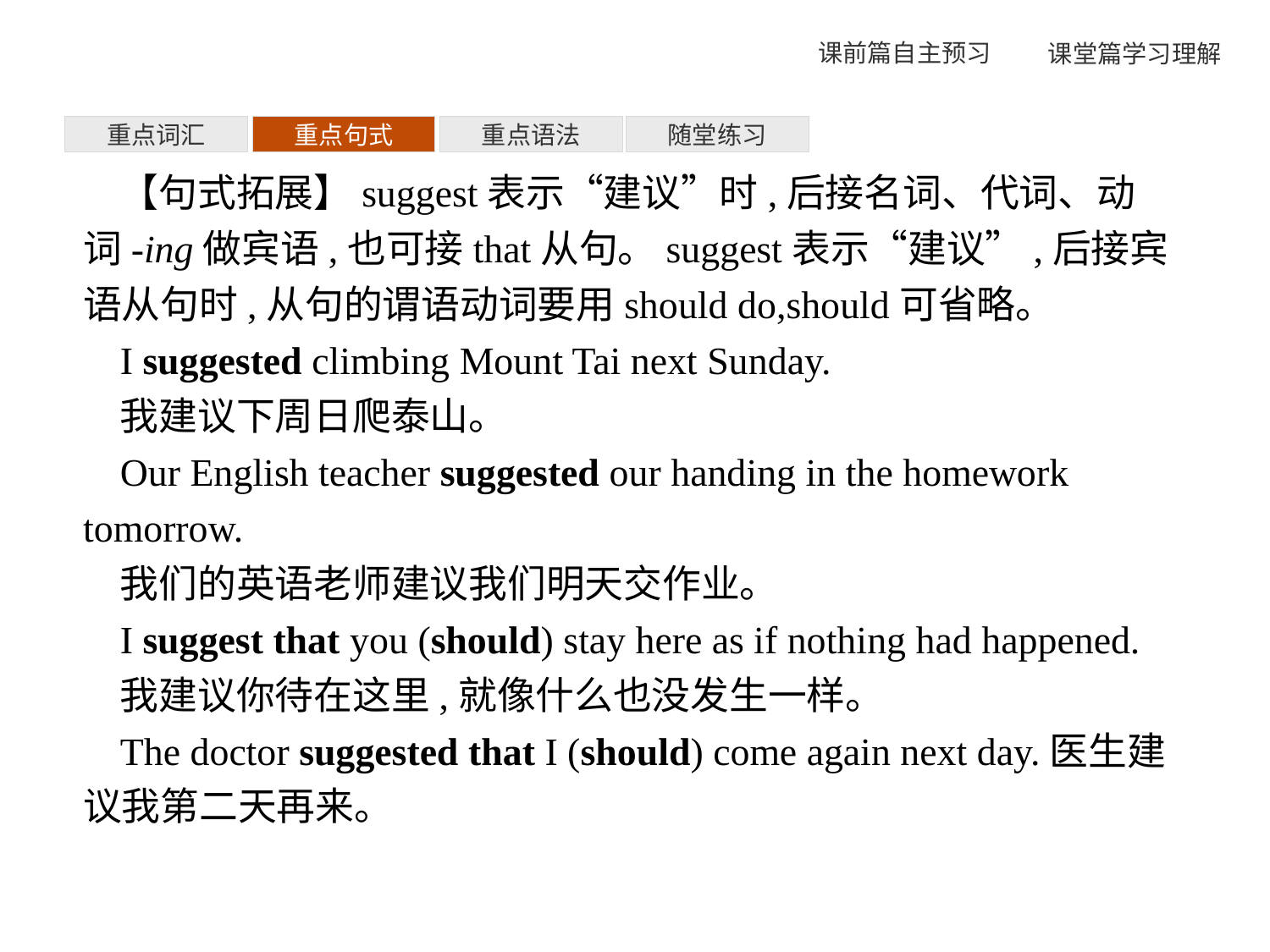

重点词汇
重点句式
重点语法
随堂练习
【句式拓展】suggest表示“建议”时,后接名词、代词、动词-ing做宾语,也可接that从句。suggest表示“建议”,后接宾语从句时,从句的谓语动词要用should do,should可省略。
I suggested climbing Mount Tai next Sunday.
我建议下周日爬泰山。
Our English teacher suggested our handing in the homework tomorrow.
我们的英语老师建议我们明天交作业。
I suggest that you (should) stay here as if nothing had happened.
我建议你待在这里,就像什么也没发生一样。
The doctor suggested that I (should) come again next day.医生建议我第二天再来。